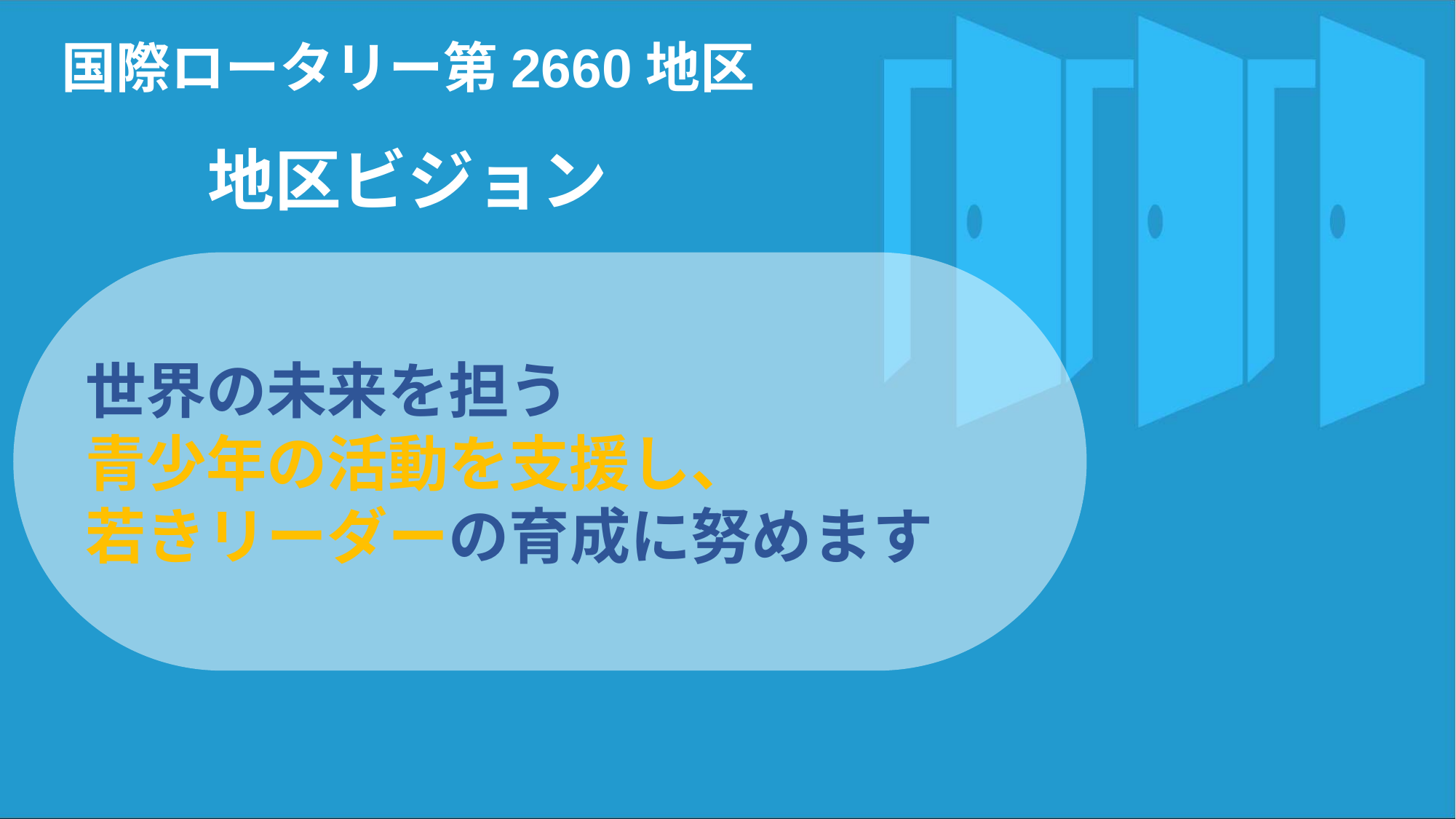

国際ロータリー第2660地区
地区ビジョン
世界の未来を担う
青少年の活動を支援し、
若きリーダーの育成に努めます